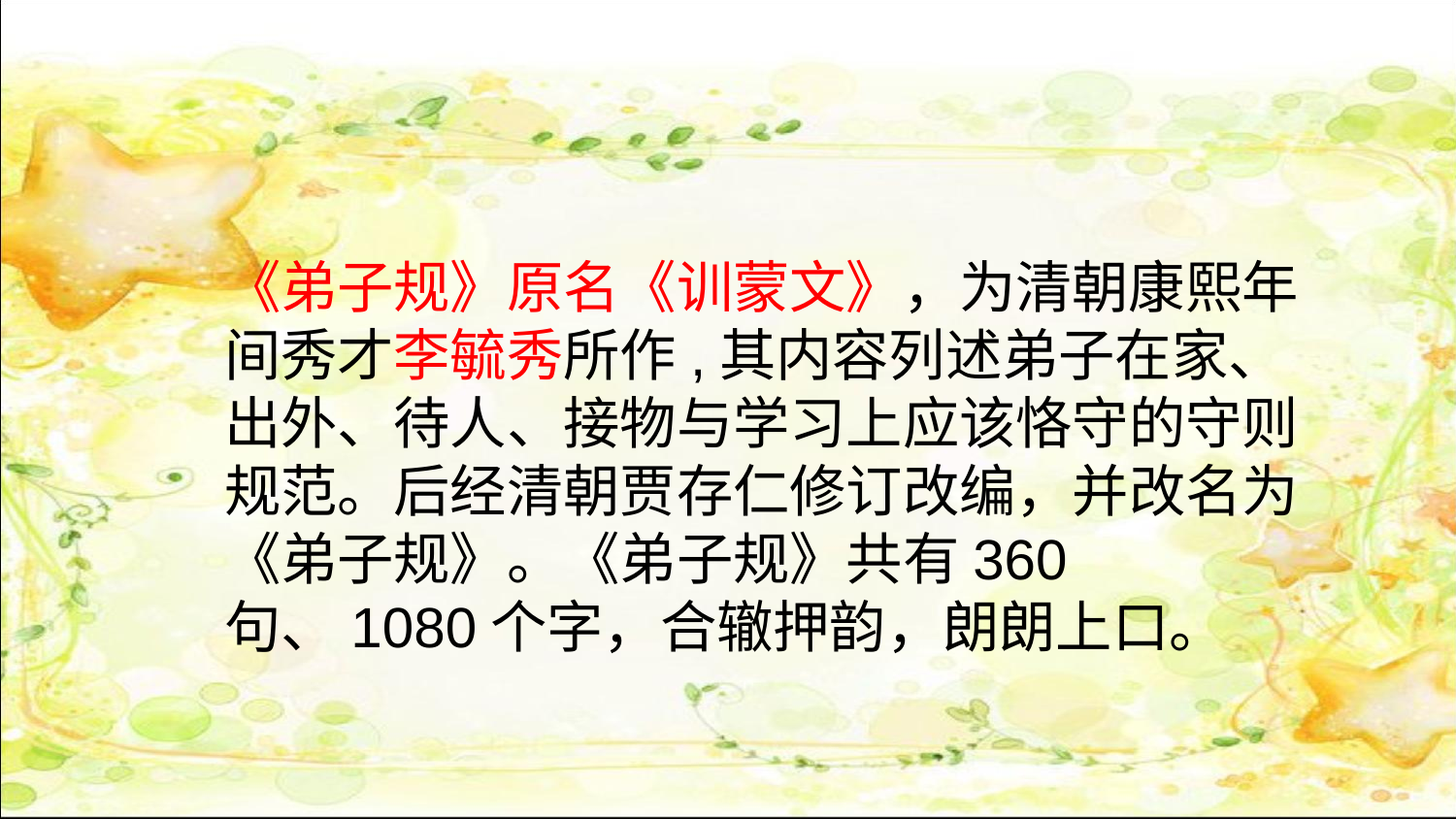

《弟子规》原名《训蒙文》，为清朝康熙年间秀才李毓秀所作,其内容列述弟子在家、出外、待人、接物与学习上应该恪守的守则规范。后经清朝贾存仁修订改编，并改名为《弟子规》。《弟子规》共有360句、1080个字，合辙押韵，朗朗上口。